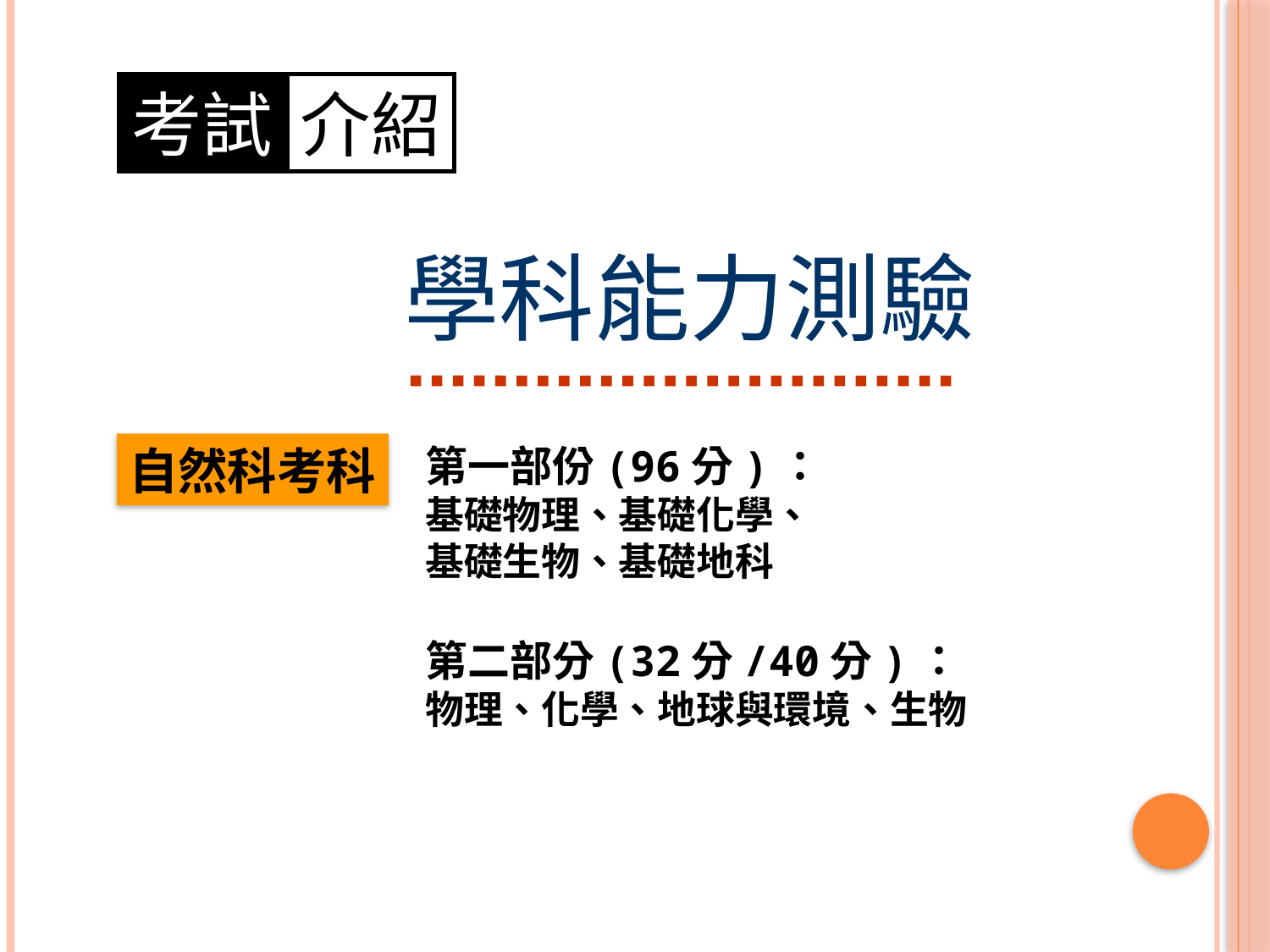

考試
介紹
學科能力測驗

自然科考科
第一部份(96分)：
基礎物理、基礎化學、
基礎生物、基礎地科

第二部分(32分/40分)：
物理、化學、地球與環境、生物
7